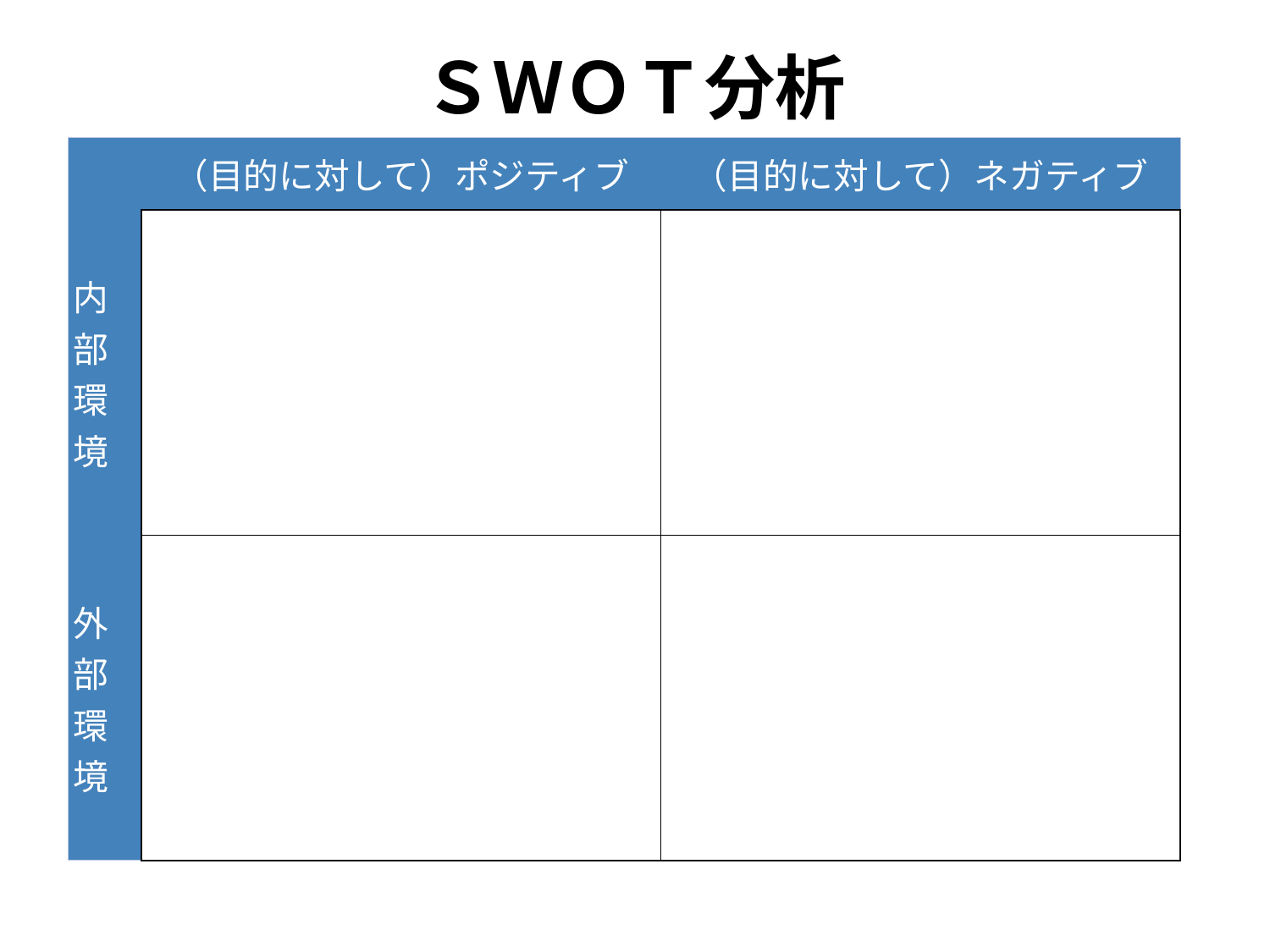

ＳＷＯＴ分析
|  | （目的に対して）ポジティブ | （目的に対して）ネガティブ |
| --- | --- | --- |
| 内部環境 |  |  |
| 外部環境 |  |  |